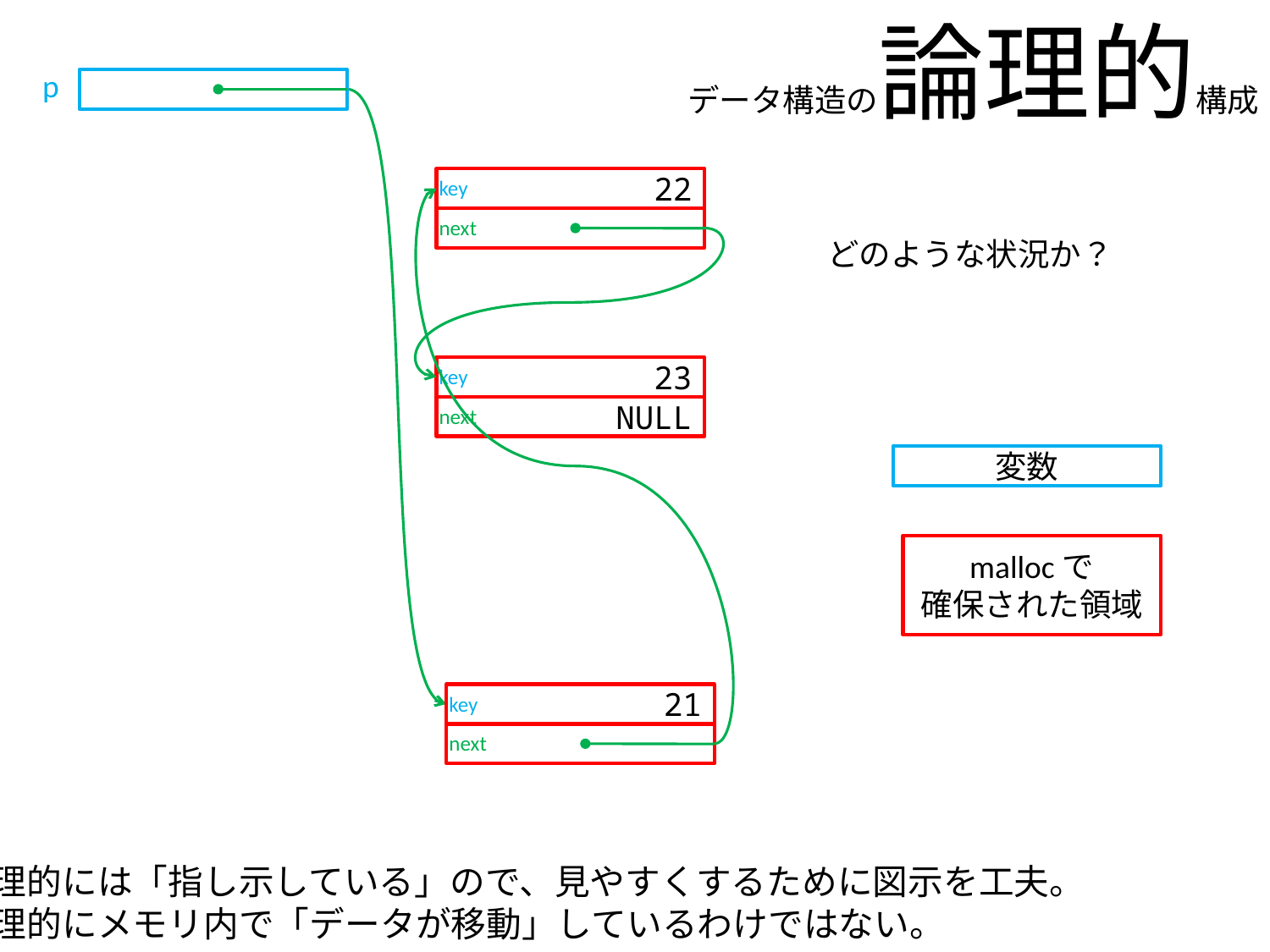

データ構造の論理的構成
p

key
22
next

どのような状況か？
key
23
next
NULL
変数
mallocで
確保された領域
key
21
next

論理的には「指し示している」ので、見やすくするために図示を工夫。
物理的にメモリ内で「データが移動」しているわけではない。